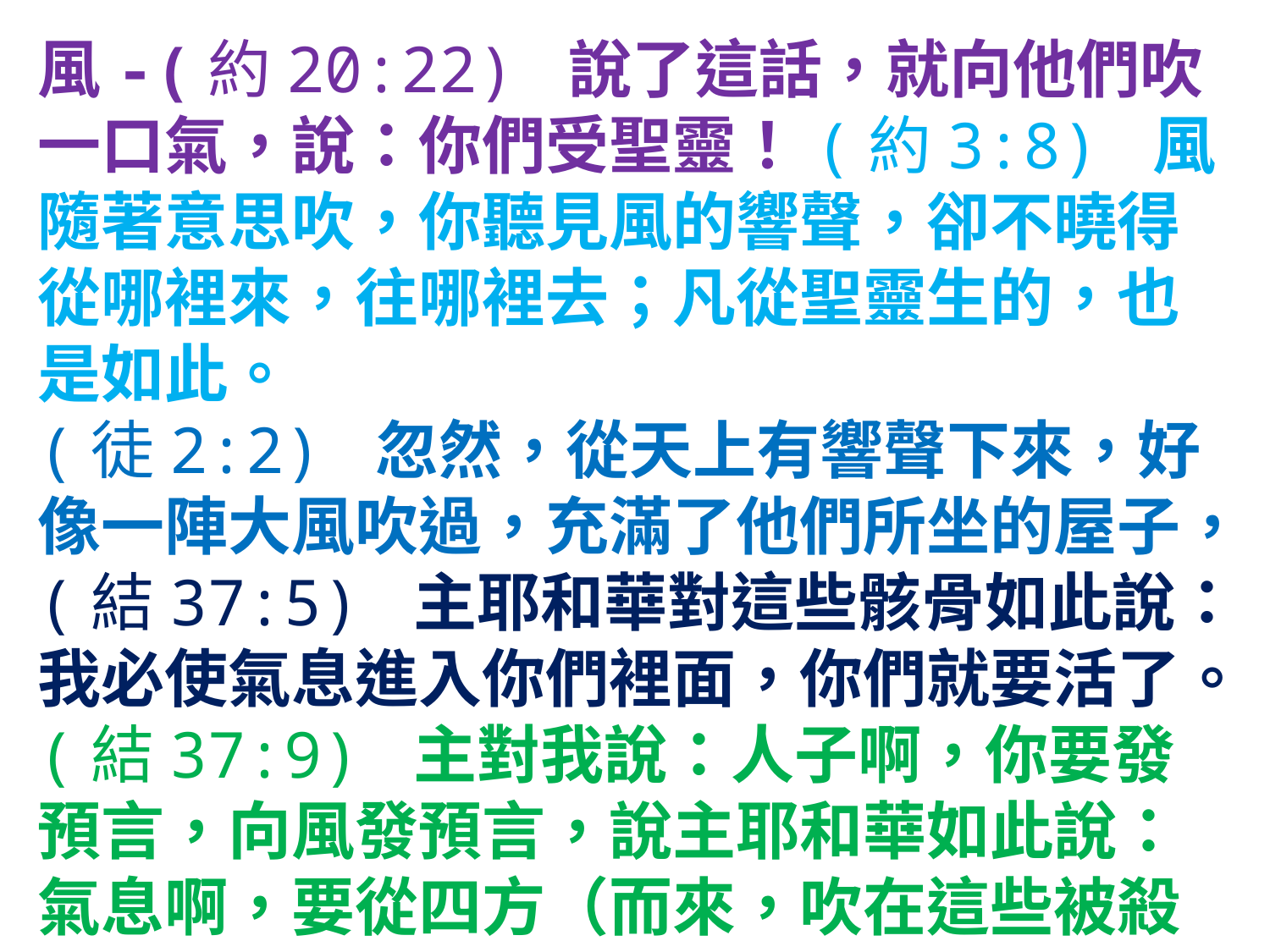

風-(約20:22) 說了這話，就向他們吹一口氣，說：你們受聖靈！(約3:8) 風隨著意思吹，你聽見風的響聲，卻不曉得從哪裡來，往哪裡去；凡從聖靈生的，也是如此。
(徒2:2) 忽然，從天上有響聲下來，好像一陣大風吹過，充滿了他們所坐的屋子，
(結37:5) 主耶和華對這些骸骨如此說：我必使氣息進入你們裡面，你們就要活了。
(結37:9) 主對我說：人子啊，你要發預言，向風發預言，說主耶和華如此說：氣息啊，要從四方（而來，吹在這些被殺的人身上，使他們活了。